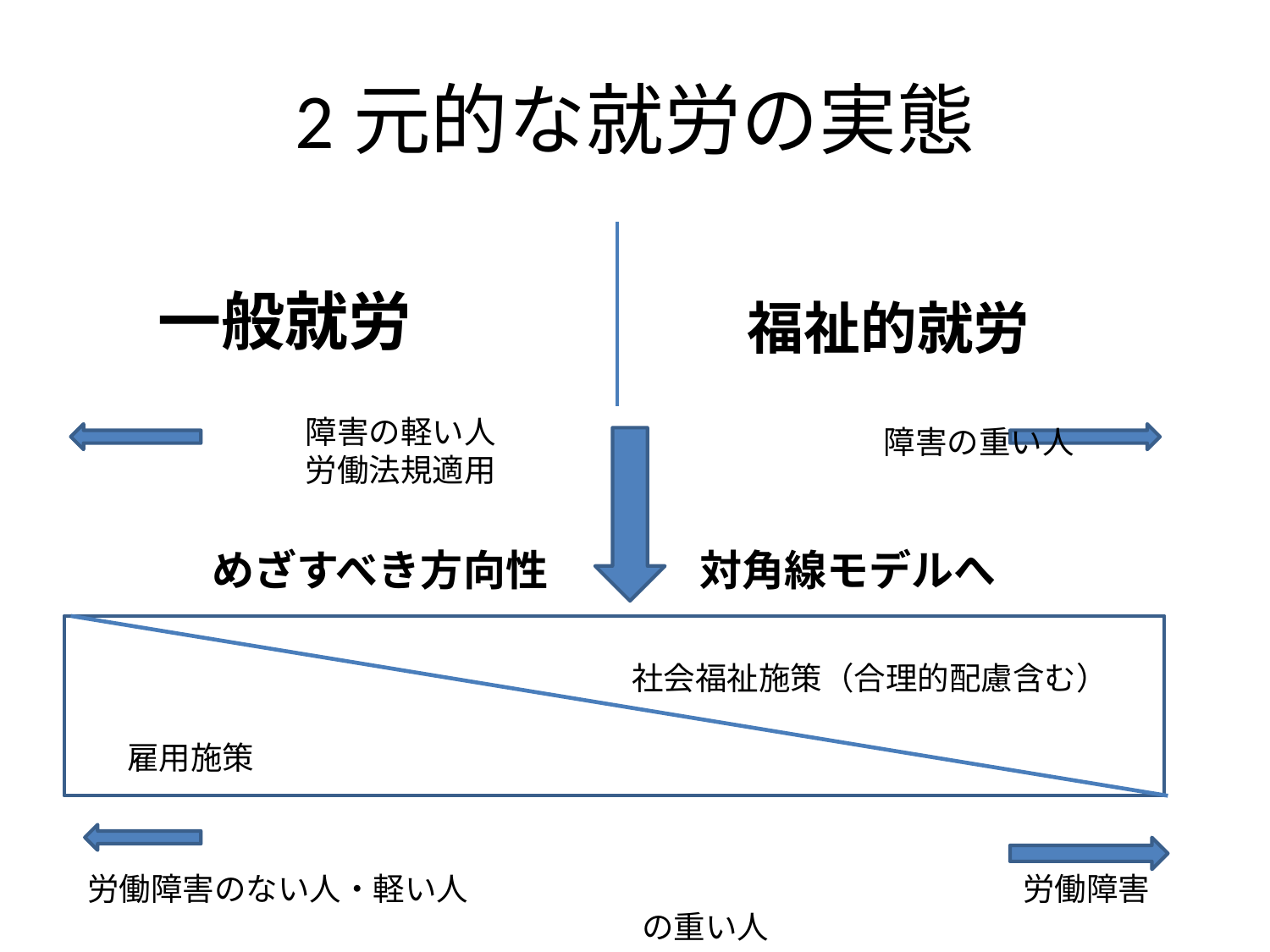

# 2元的な就労の実態

一般就労
福祉的就労
　　　　　　　障害の軽い人
　　　　　　　労働法規適用

　　　　　　　　障害の重い人

対角線モデルへ
　　めざすべき方向性

社会福祉施策（合理的配慮含む）
雇用施策

労働障害のない人・軽い人

　　　　　　　　　　　　労働障害の重い人